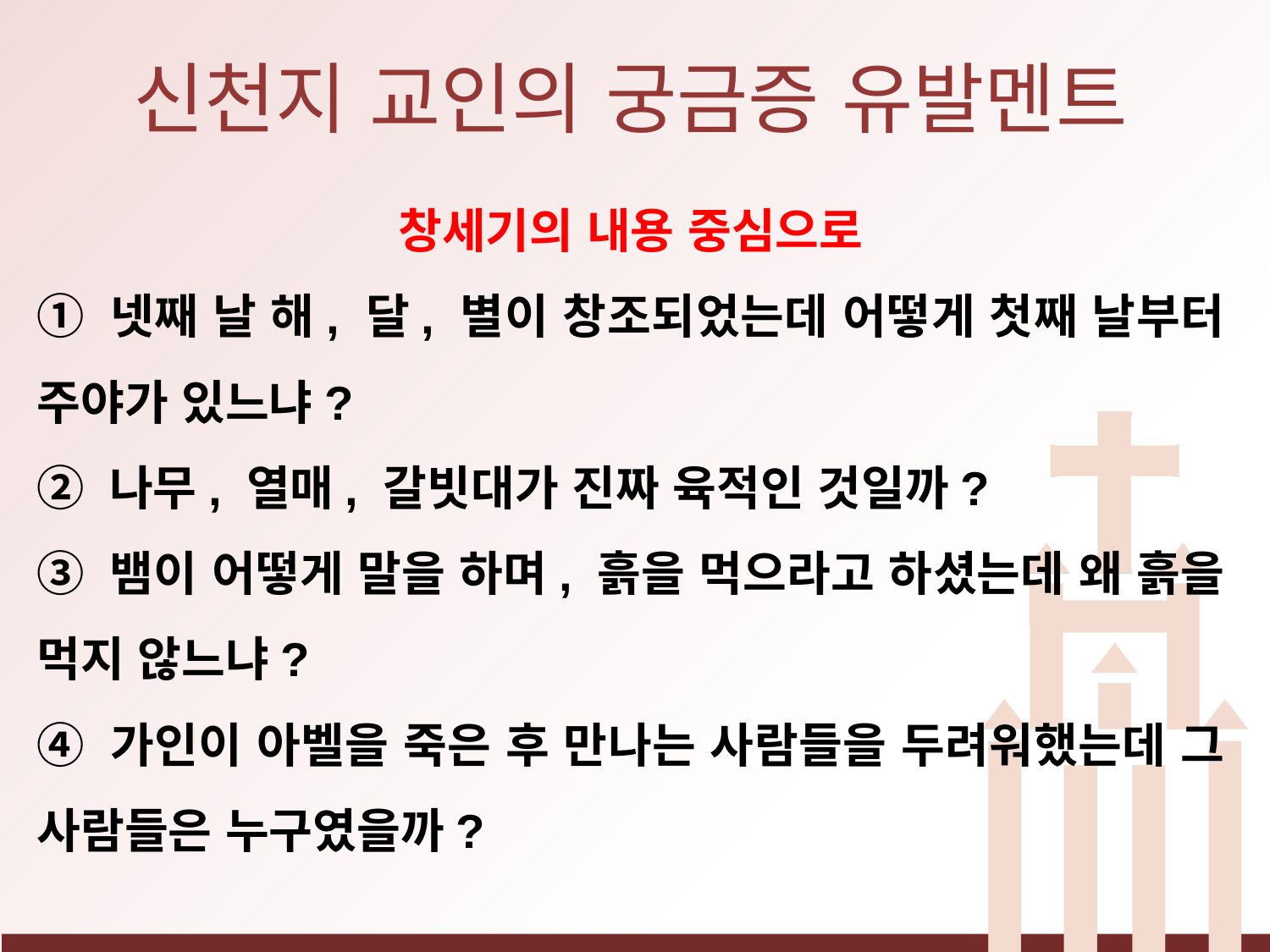

신천지 교인의 궁금증 유발멘트
창세기의 내용 중심으로
① 넷째 날 해, 달, 별이 창조되었는데 어떻게 첫째 날부터 주야가 있느냐?
② 나무, 열매, 갈빗대가 진짜 육적인 것일까?
③ 뱀이 어떻게 말을 하며, 흙을 먹으라고 하셨는데 왜 흙을 먹지 않느냐?
④ 가인이 아벨을 죽은 후 만나는 사람들을 두려워했는데 그 사람들은 누구였을까?